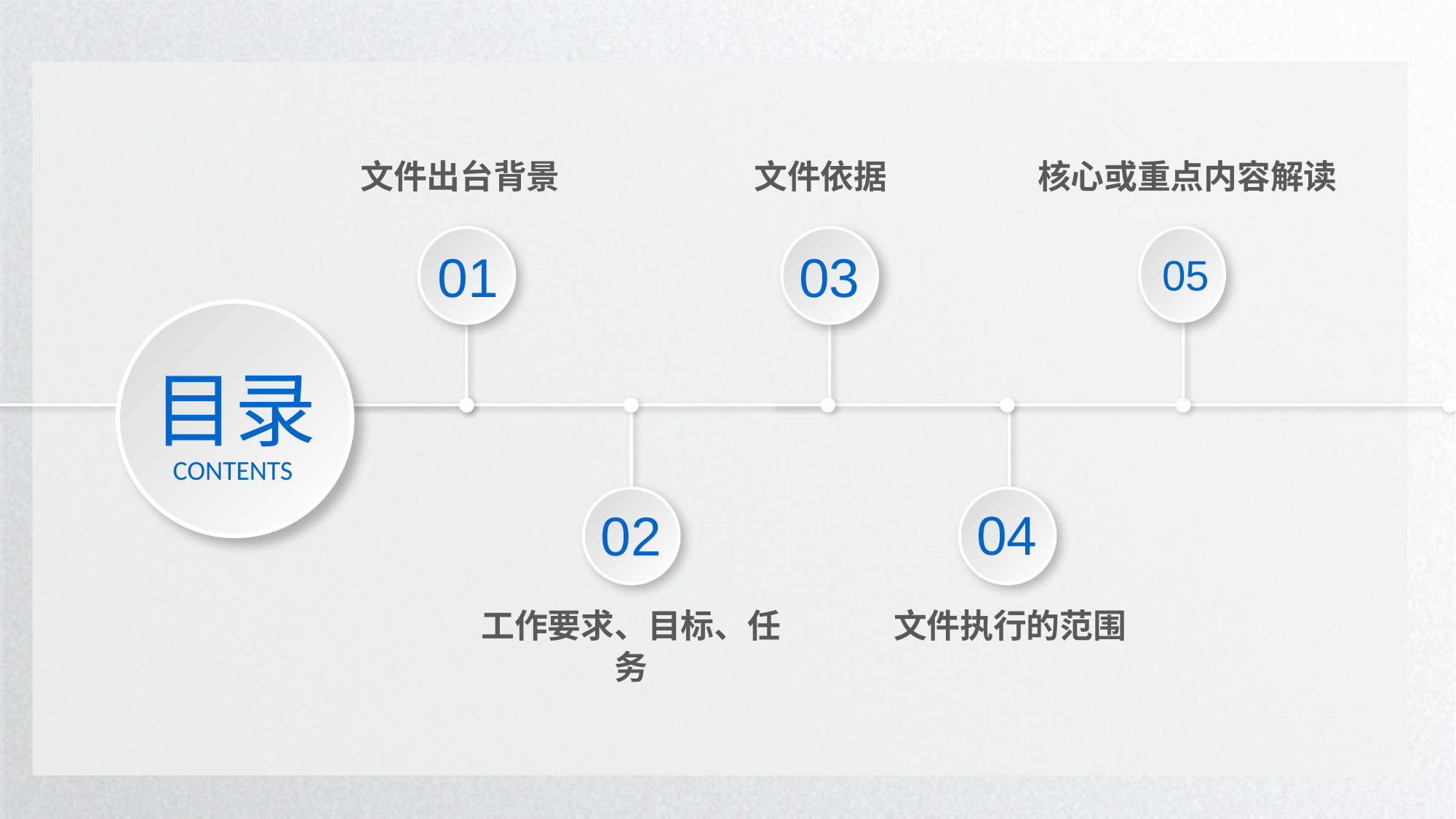

文件出台背景

文件依据

核心或重点内容解读

05

01

03

目录
CONTENTS

02

04
工作要求、目标、任务

文件执行的范围